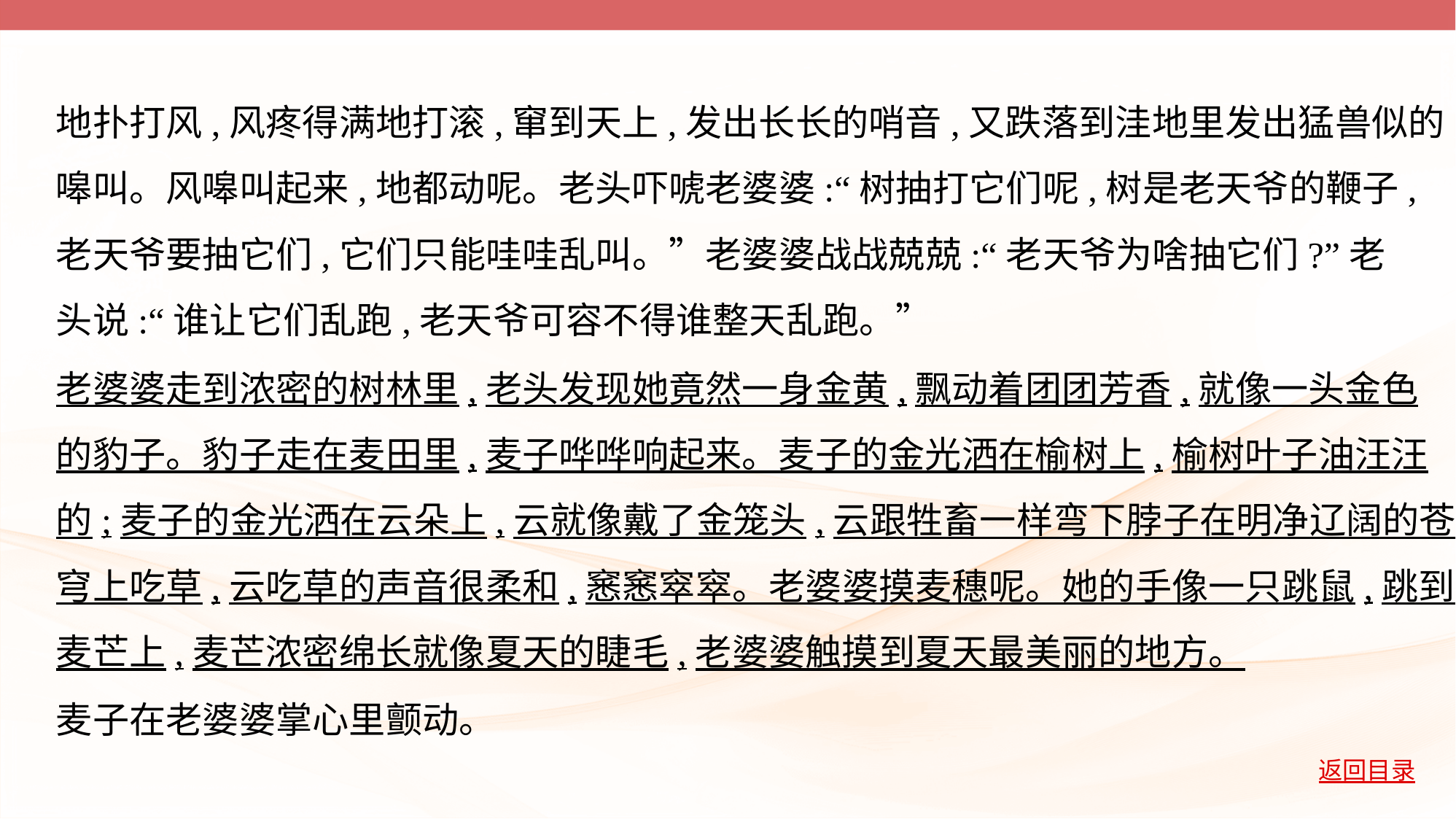

地扑打风,风疼得满地打滚,窜到天上,发出长长的哨音,又跌落到洼地里发出猛兽似的
嗥叫。风嗥叫起来,地都动呢。老头吓唬老婆婆:“树抽打它们呢,树是老天爷的鞭子,
老天爷要抽它们,它们只能哇哇乱叫。”老婆婆战战兢兢:“老天爷为啥抽它们?”老
头说:“谁让它们乱跑,老天爷可容不得谁整天乱跑。”
老婆婆走到浓密的树林里,老头发现她竟然一身金黄,飘动着团团芳香,就像一头金色
的豹子。豹子走在麦田里,麦子哗哗响起来。麦子的金光洒在榆树上,榆树叶子油汪汪
的;麦子的金光洒在云朵上,云就像戴了金笼头,云跟牲畜一样弯下脖子在明净辽阔的苍
穹上吃草,云吃草的声音很柔和,窸窸窣窣。老婆婆摸麦穗呢。她的手像一只跳鼠,跳到
麦芒上,麦芒浓密绵长就像夏天的睫毛,老婆婆触摸到夏天最美丽的地方。
麦子在老婆婆掌心里颤动。